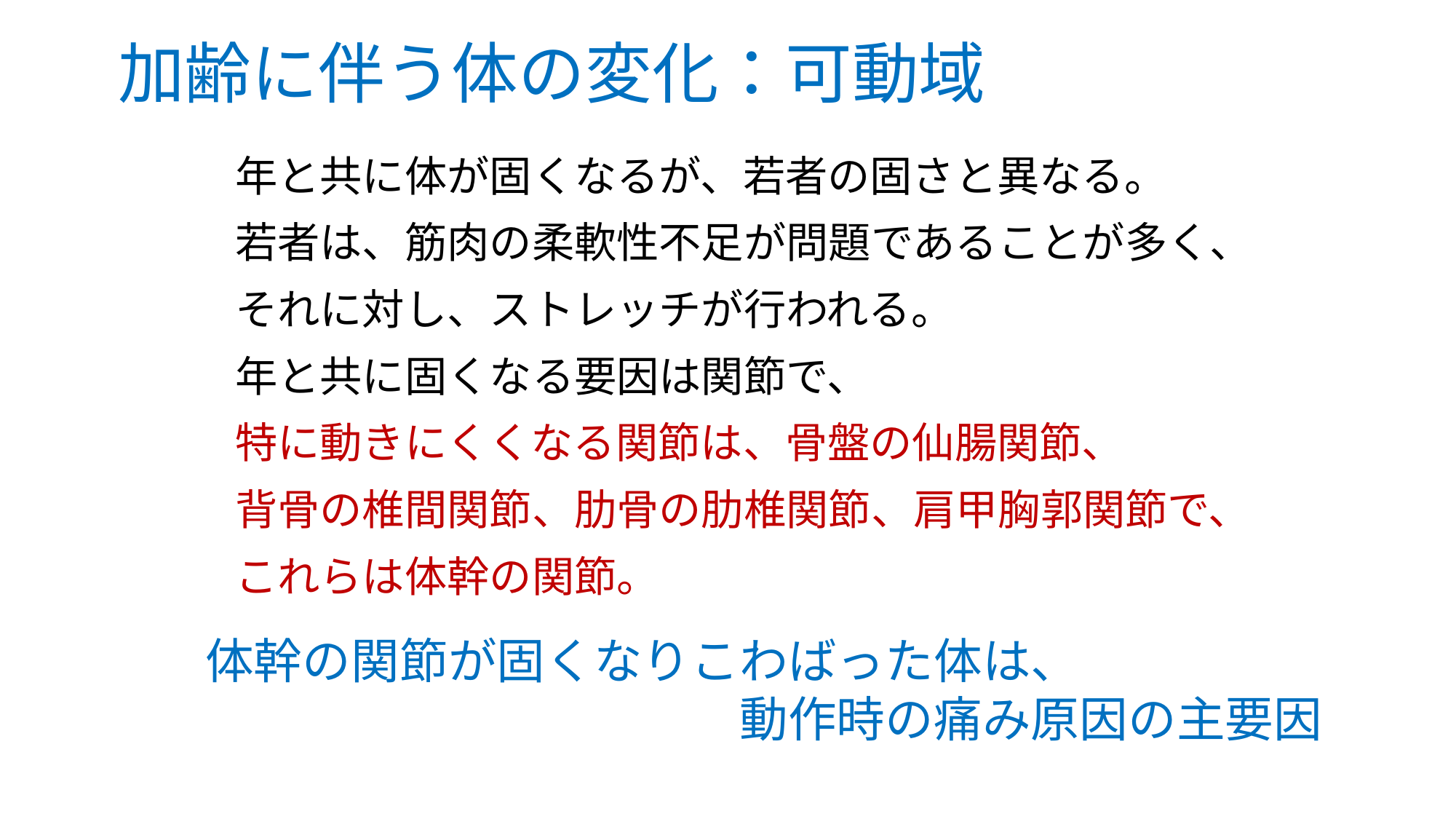

# 加齢に伴う体の変化：可動域
年と共に体が固くなるが、若者の固さと異なる。
若者は、筋肉の柔軟性不足が問題であることが多く、
それに対し、ストレッチが行われる。
年と共に固くなる要因は関節で、
特に動きにくくなる関節は、骨盤の仙腸関節、
背骨の椎間関節、肋骨の肋椎関節、肩甲胸郭関節で、
これらは体幹の関節。
体幹の関節が固くなりこわばった体は、
　　　　　　　　　　　動作時の痛み原因の主要因